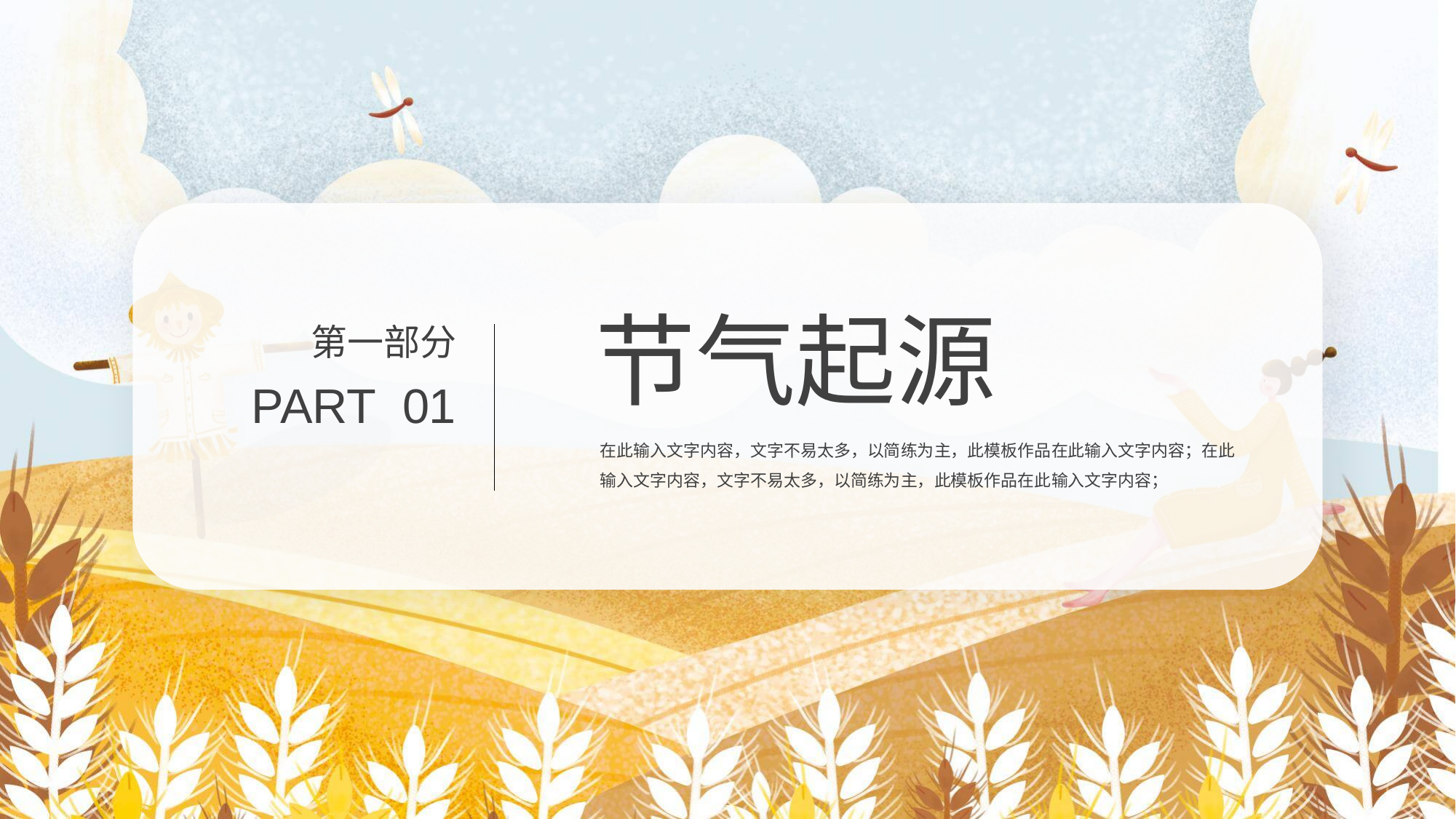

节气起源
第一部分
PART  01
在此输入文字内容，文字不易太多，以简练为主，此模板作品在此输入文字内容；在此输入文字内容，文字不易太多，以简练为主，此模板作品在此输入文字内容；